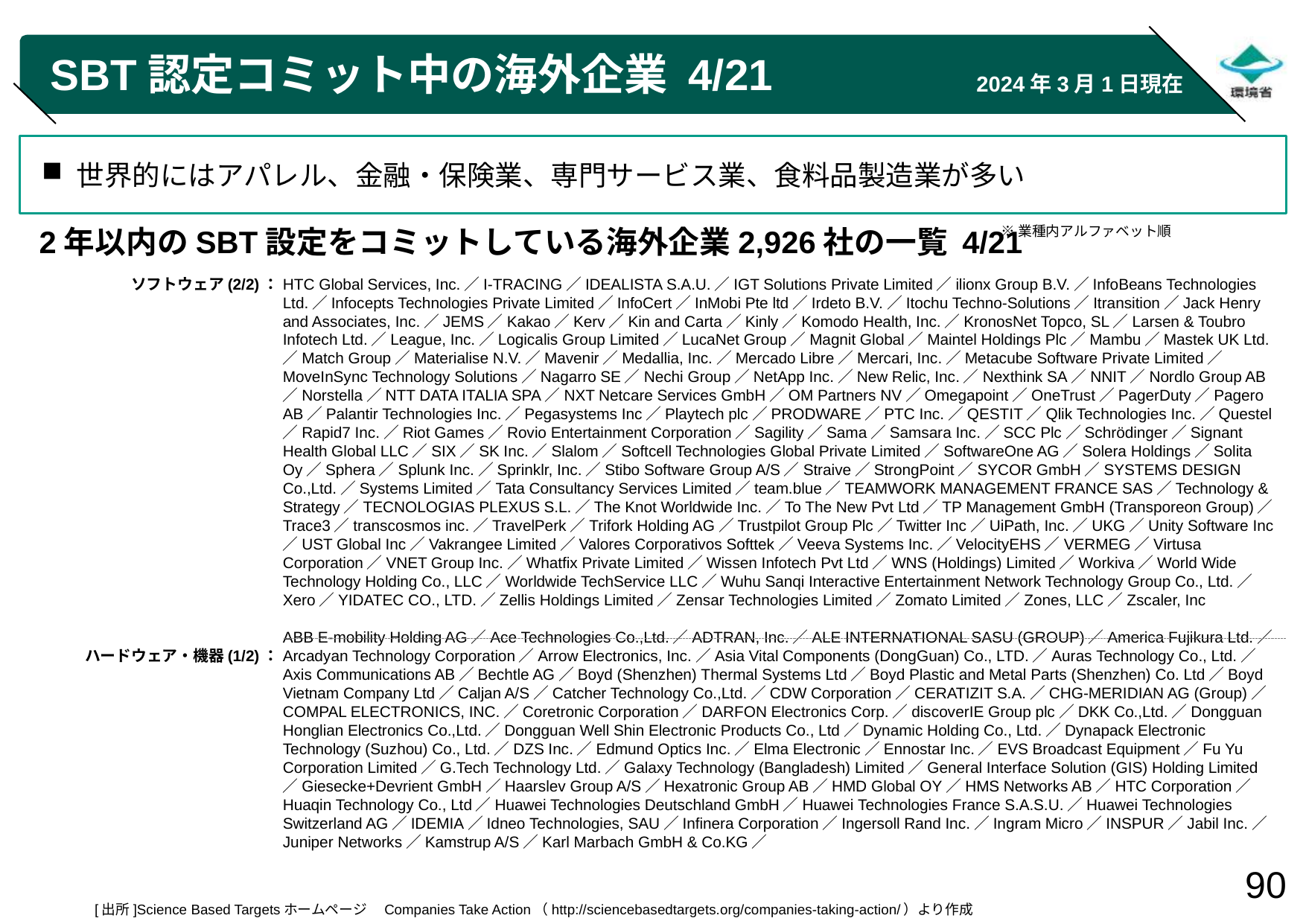

# SBT認定コミット中の海外企業 4/21
2024年3月1日現在
世界的にはアパレル、金融・保険業、専門サービス業、食料品製造業が多い
※業種内アルファベット順
2年以内のSBT設定をコミットしている海外企業2,926社の一覧 4/21
ソフトウェア(2/2)：

ハードウェア・機器(1/2)：

HTC Global Services, Inc.／I-TRACING／IDEALISTA S.A.U.／IGT Solutions Private Limited／ilionx Group B.V.／InfoBeans Technologies Ltd.／Infocepts Technologies Private Limited／InfoCert／InMobi Pte ltd／Irdeto B.V.／Itochu Techno-Solutions／Itransition／Jack Henry and Associates, Inc.／JEMS／Kakao／Kerv／Kin and Carta／Kinly／Komodo Health, Inc.／KronosNet Topco, SL／Larsen & Toubro Infotech Ltd.／League, Inc.／Logicalis Group Limited／LucaNet Group／Magnit Global／Maintel Holdings Plc／Mambu／Mastek UK Ltd.／Match Group／Materialise N.V.／Mavenir／Medallia, Inc.／Mercado Libre／Mercari, Inc.／Metacube Software Private Limited／MoveInSync Technology Solutions／Nagarro SE／Nechi Group／NetApp Inc.／New Relic, Inc.／Nexthink SA／NNIT／Nordlo Group AB／Norstella／NTT DATA ITALIA SPA／NXT Netcare Services GmbH／OM Partners NV／Omegapoint／OneTrust／PagerDuty／Pagero AB／Palantir Technologies Inc.／Pegasystems Inc／Playtech plc／PRODWARE／PTC Inc.／QESTIT／Qlik Technologies Inc.／Questel／Rapid7 Inc.／Riot Games／Rovio Entertainment Corporation／Sagility／Sama／Samsara Inc.／SCC Plc／Schrödinger／Signant Health Global LLC／SIX／SK Inc.／Slalom／Softcell Technologies Global Private Limited／SoftwareOne AG／Solera Holdings／Solita Oy／Sphera／Splunk Inc.／Sprinklr, Inc.／Stibo Software Group A/S／Straive／StrongPoint／SYCOR GmbH／SYSTEMS DESIGN Co.,Ltd.／Systems Limited／Tata Consultancy Services Limited／team.blue／TEAMWORK MANAGEMENT FRANCE SAS／Technology & Strategy／TECNOLOGIAS PLEXUS S.L.／The Knot Worldwide Inc.／To The New Pvt Ltd／TP Management GmbH (Transporeon Group)／Trace3／transcosmos inc.／TravelPerk／Trifork Holding AG／Trustpilot Group Plc／Twitter Inc／UiPath, Inc.／UKG／Unity Software Inc／UST Global Inc／Vakrangee Limited／Valores Corporativos Softtek／Veeva Systems Inc.／VelocityEHS／VERMEG／Virtusa Corporation／VNET Group Inc.／Whatfix Private Limited／Wissen Infotech Pvt Ltd／WNS (Holdings) Limited／Workiva／World Wide Technology Holding Co., LLC／Worldwide TechService LLC／Wuhu Sanqi Interactive Entertainment Network Technology Group Co., Ltd.／Xero／YIDATEC CO., LTD.／Zellis Holdings Limited／Zensar Technologies Limited／Zomato Limited／Zones, LLC／Zscaler, Inc

ABB E-mobility Holding AG／Ace Technologies Co.,Ltd.／ADTRAN, Inc.／ALE INTERNATIONAL SASU (GROUP)／America Fujikura Ltd.／Arcadyan Technology Corporation／Arrow Electronics, Inc.／Asia Vital Components (DongGuan) Co., LTD.／Auras Technology Co., Ltd.／Axis Communications AB／Bechtle AG／Boyd (Shenzhen) Thermal Systems Ltd／Boyd Plastic and Metal Parts (Shenzhen) Co. Ltd／Boyd Vietnam Company Ltd／Caljan A/S／Catcher Technology Co.,Ltd.／CDW Corporation／CERATIZIT S.A.／CHG-MERIDIAN AG (Group)／COMPAL ELECTRONICS, INC.／Coretronic Corporation／DARFON Electronics Corp.／discoverIE Group plc／DKK Co.,Ltd.／Dongguan Honglian Electronics Co.,Ltd.／Dongguan Well Shin Electronic Products Co., Ltd／Dynamic Holding Co., Ltd.／Dynapack Electronic Technology (Suzhou) Co., Ltd.／DZS Inc.／Edmund Optics Inc.／Elma Electronic／Ennostar Inc.／EVS Broadcast Equipment／Fu Yu Corporation Limited／G.Tech Technology Ltd.／Galaxy Technology (Bangladesh) Limited／General Interface Solution (GIS) Holding Limited／Giesecke+Devrient GmbH／Haarslev Group A/S／Hexatronic Group AB／HMD Global OY／HMS Networks AB／HTC Corporation／Huaqin Technology Co., Ltd／Huawei Technologies Deutschland GmbH／Huawei Technologies France S.A.S.U.／Huawei Technologies Switzerland AG／IDEMIA／Idneo Technologies, SAU／Infinera Corporation／Ingersoll Rand Inc.／Ingram Micro／INSPUR／Jabil Inc.／Juniper Networks／Kamstrup A/S／Karl Marbach GmbH & Co.KG／
[出所]Science Based Targetsホームページ　Companies Take Action（http://sciencebasedtargets.org/companies-taking-action/）より作成